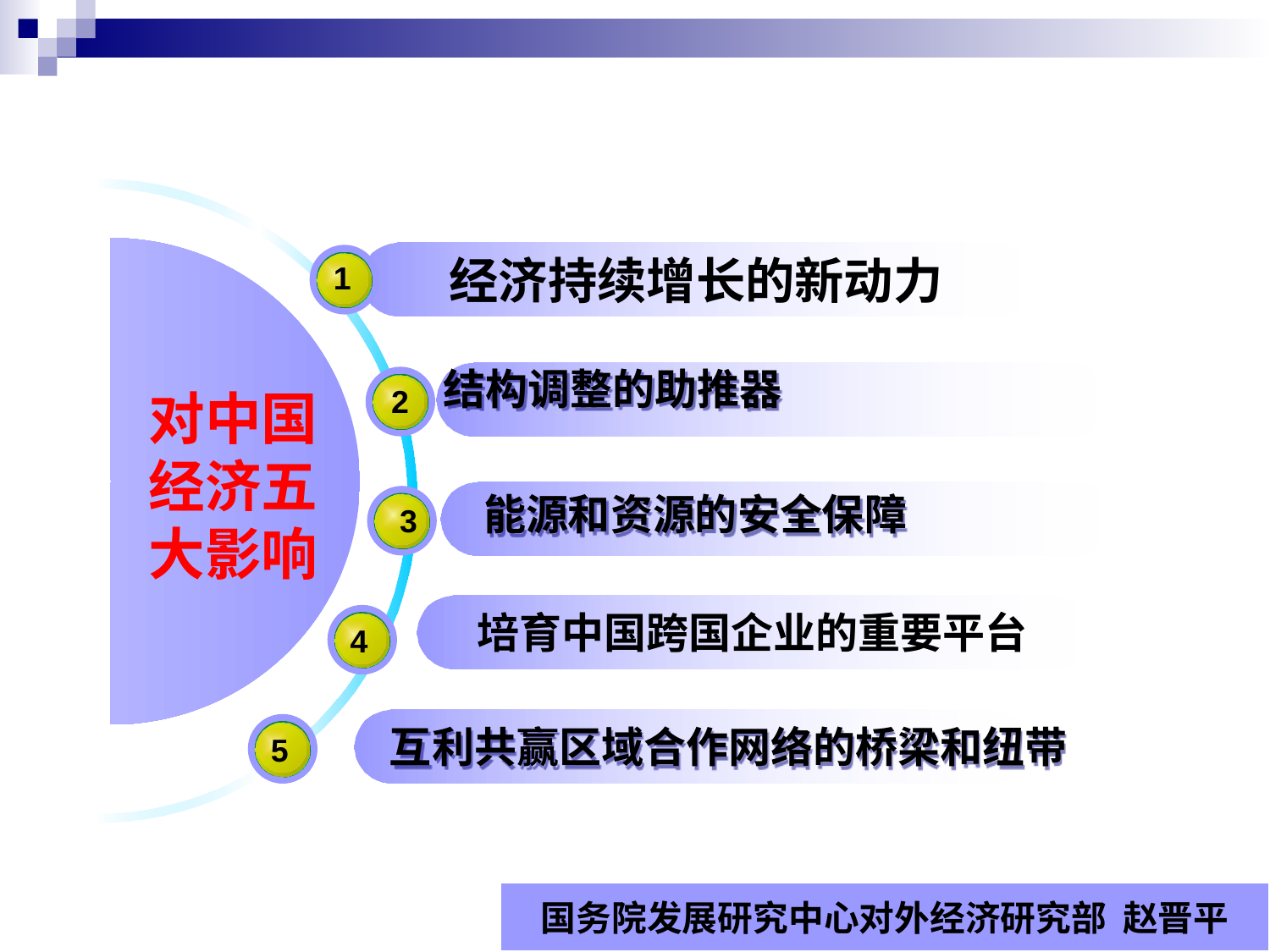

经济持续增长的新动力

1
结构调整的助推器

2
对中国经济五大影响
能源和资源的安全保障

3
培育中国跨国企业的重要平台

4

互利共赢区域合作网络的桥梁和纽带
5
国务院发展研究中心对外经济研究部  赵晋平